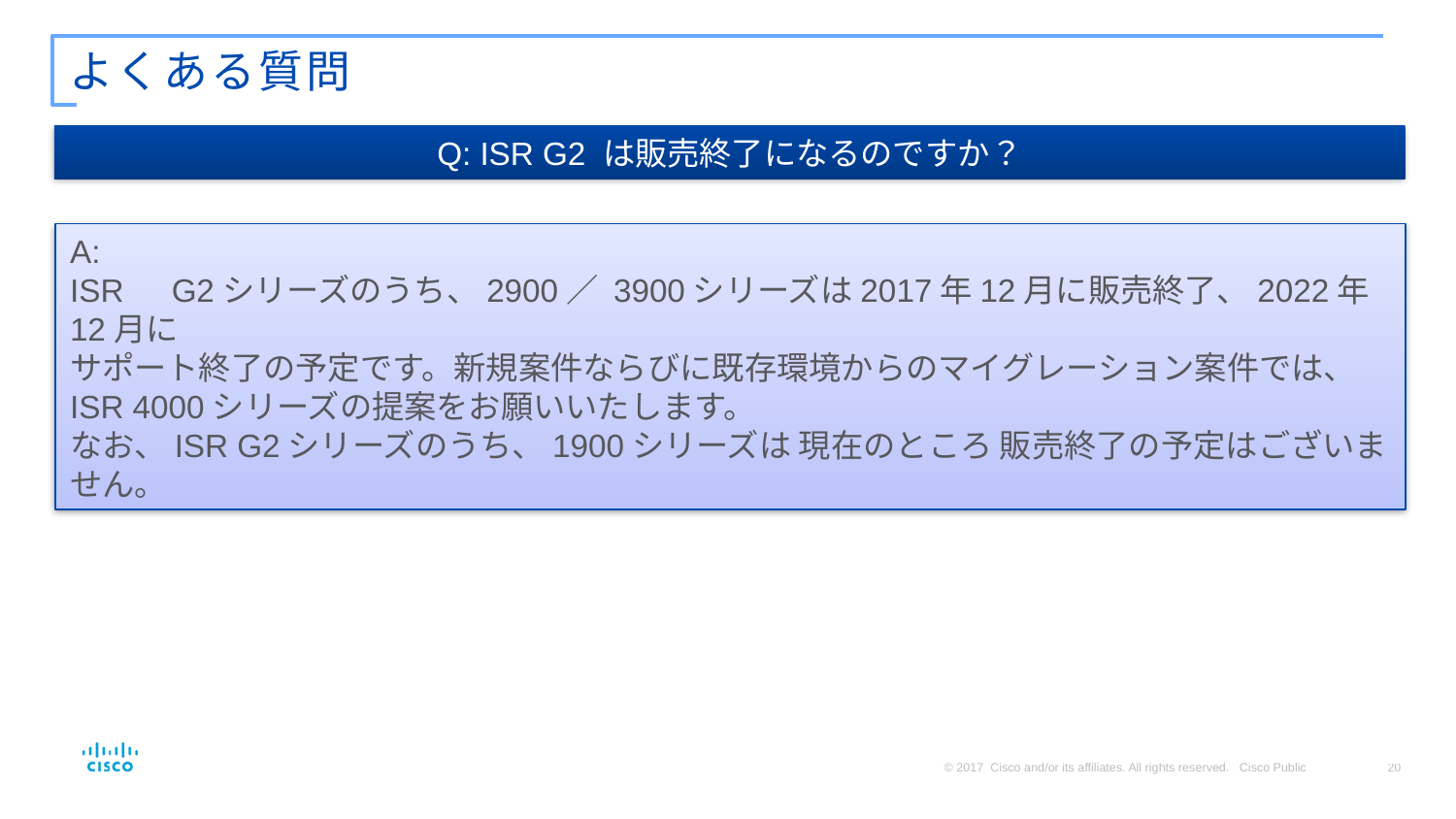

# よくある質問
Q: ISR G2 は販売終了になるのですか？
A:
ISR　G2シリーズのうち、2900／ 3900シリーズは2017年12月に販売終了、2022年12月に
サポート終了の予定です。新規案件ならびに既存環境からのマイグレーション案件では、
ISR 4000シリーズの提案をお願いいたします。
なお、ISR G2シリーズのうち、1900シリーズは 現在のところ 販売終了の予定はございません。